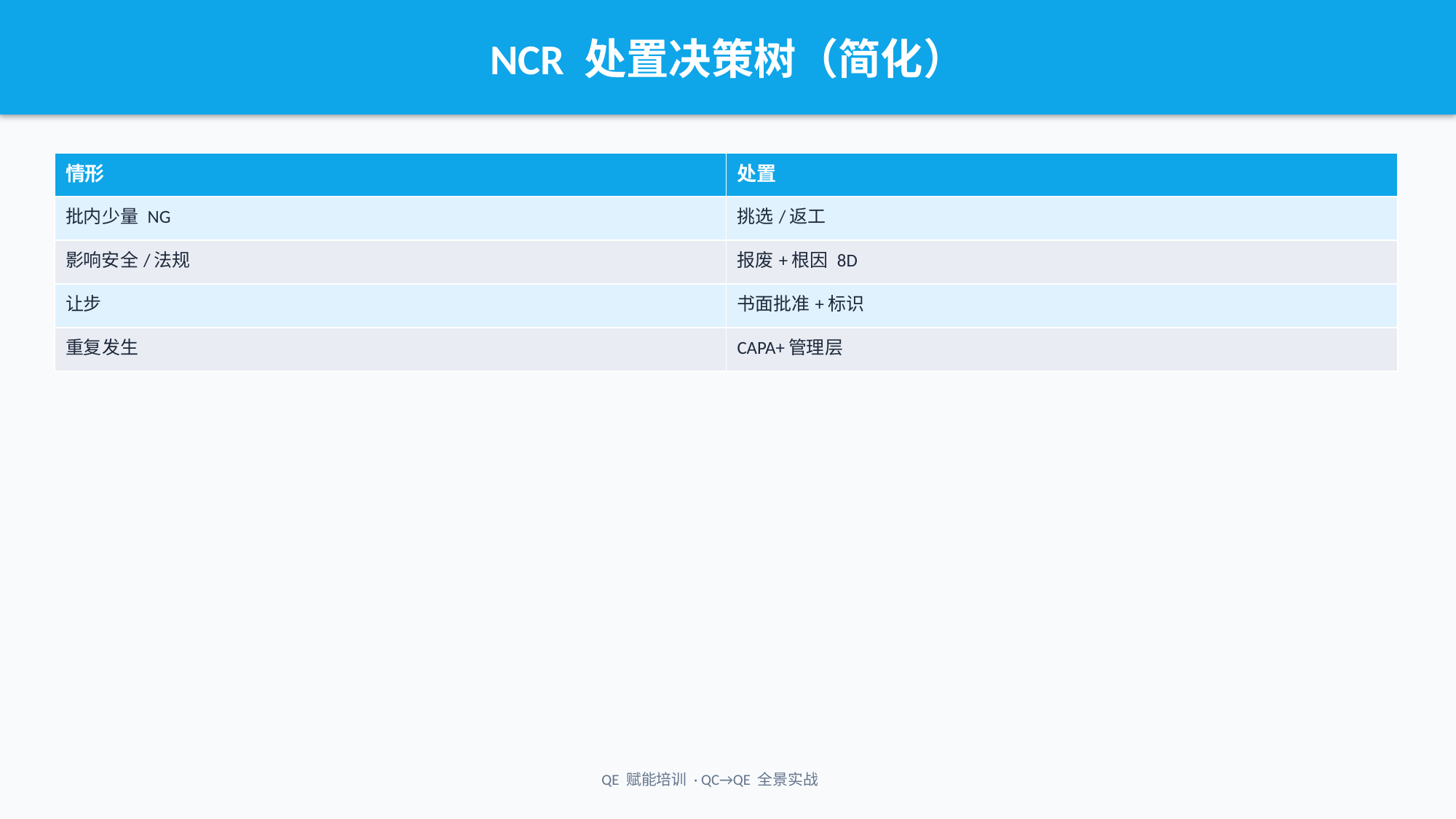

NCR 处置决策树（简化）
| 情形 | 处置 |
| --- | --- |
| 批内少量 NG | 挑选/返工 |
| 影响安全/法规 | 报废+根因 8D |
| 让步 | 书面批准+标识 |
| 重复发生 | CAPA+管理层 |
QE 赋能培训 · QC→QE 全景实战